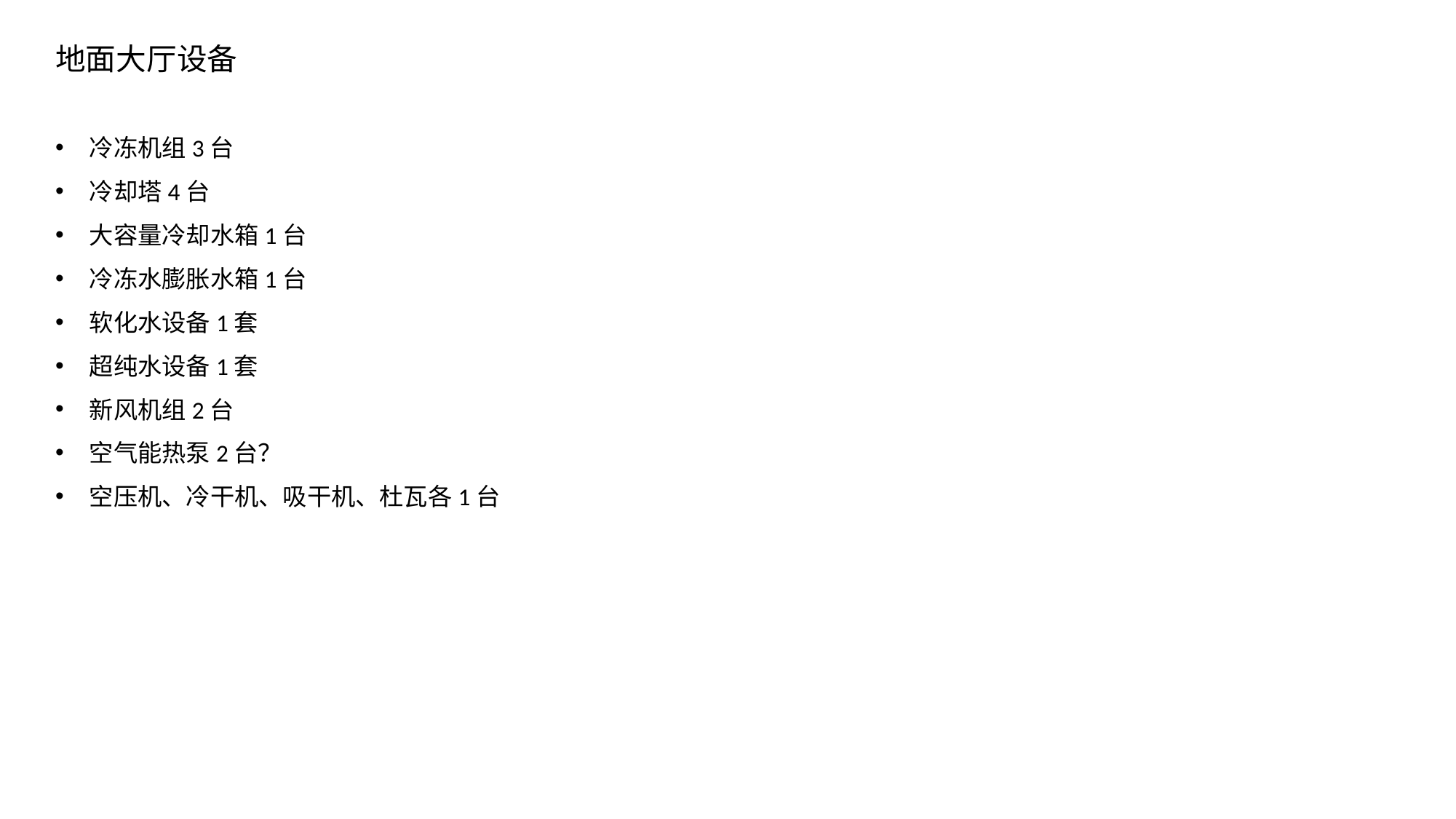

地面大厅设备
冷冻机组3台
冷却塔4台
大容量冷却水箱1台
冷冻水膨胀水箱1台
软化水设备1套
超纯水设备1套
新风机组2台
空气能热泵2台？
空压机、冷干机、吸干机、杜瓦各1台